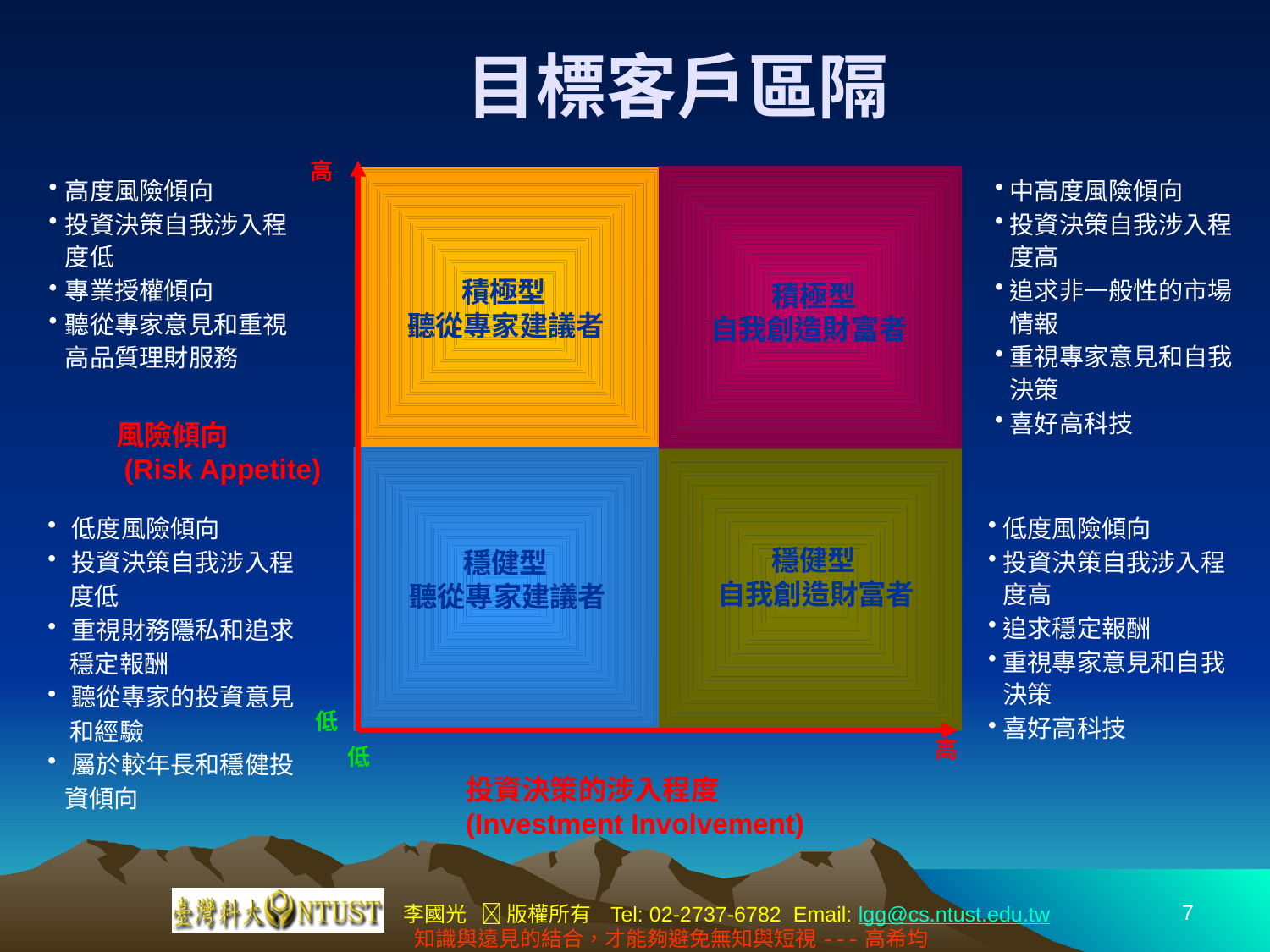

# 目標客戶區隔
高

高度風險傾向
投資決策自我涉入程度低
專業授權傾向
聽從專家意見和重視高品質理財服務

      積極型
聽從專家建議者
       積極型
自我創造財富者

      穩健型
自我創造財富者
      穩健型
聽從專家建議者
高
低
中高度風險傾向
投資決策自我涉入程度高
追求非一般性的市場情報
重視專家意見和自我決策
喜好高科技
風險傾向
 (Risk Appetite)
 低度風險傾向
 投資決策自我涉入程
   度低
 重視財務隱私和追求
   穩定報酬
 聽從專家的投資意見
   和經驗
 屬於較年長和穩健投
  資傾向
低度風險傾向
投資決策自我涉入程度高
追求穩定報酬
重視專家意見和自我決策
喜好高科技

低

投資決策的涉入程度
(Investment Involvement)
7